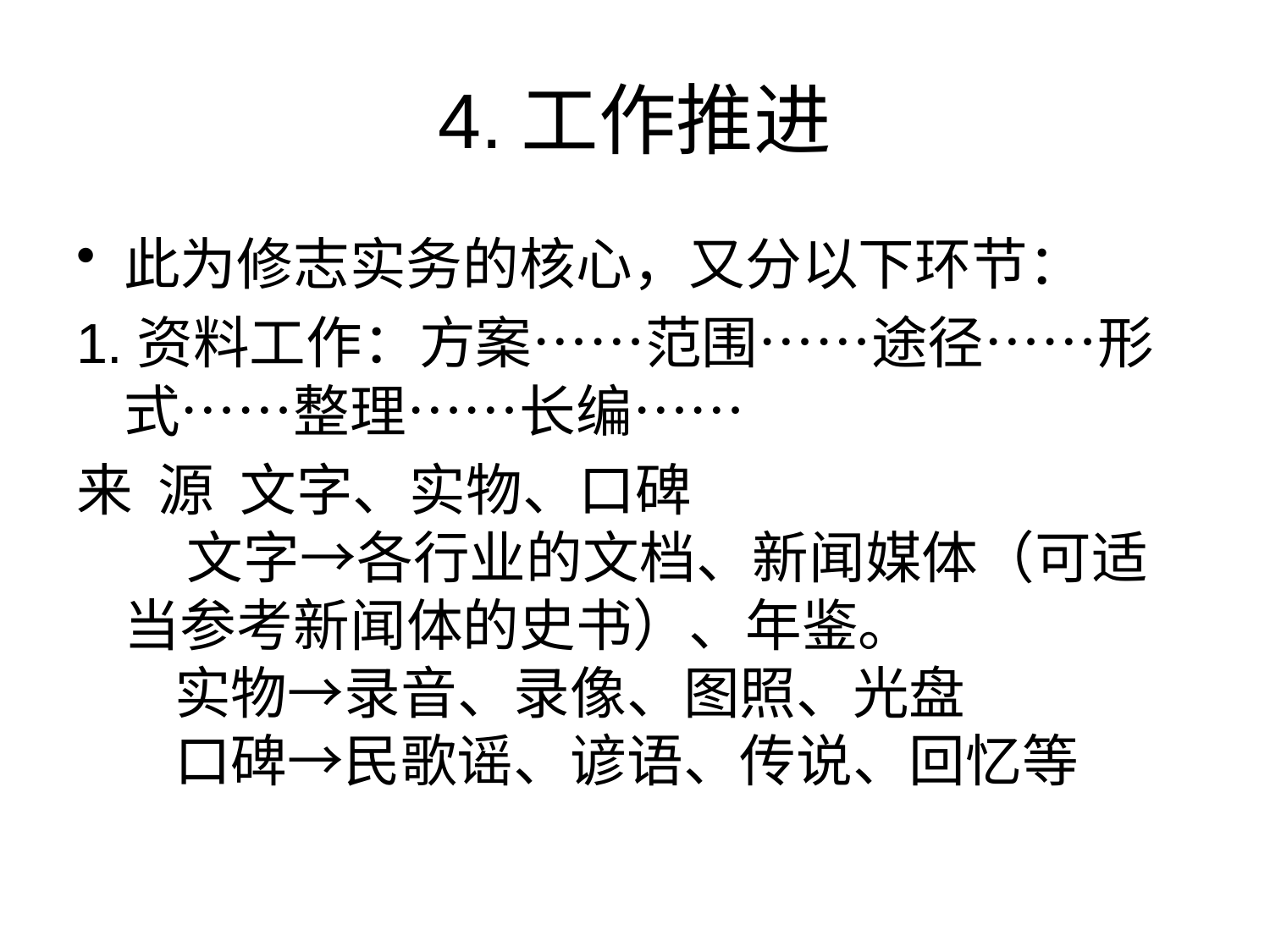

# 4.工作推进
此为修志实务的核心，又分以下环节：
1.资料工作：方案……范围……途径……形式……整理……长编……
来  源  文字、实物、口碑
     文字→各行业的文档、新闻媒体（可适当参考新闻体的史书）、年鉴。
    实物→录音、录像、图照、光盘
    口碑→民歌谣、谚语、传说、回忆等